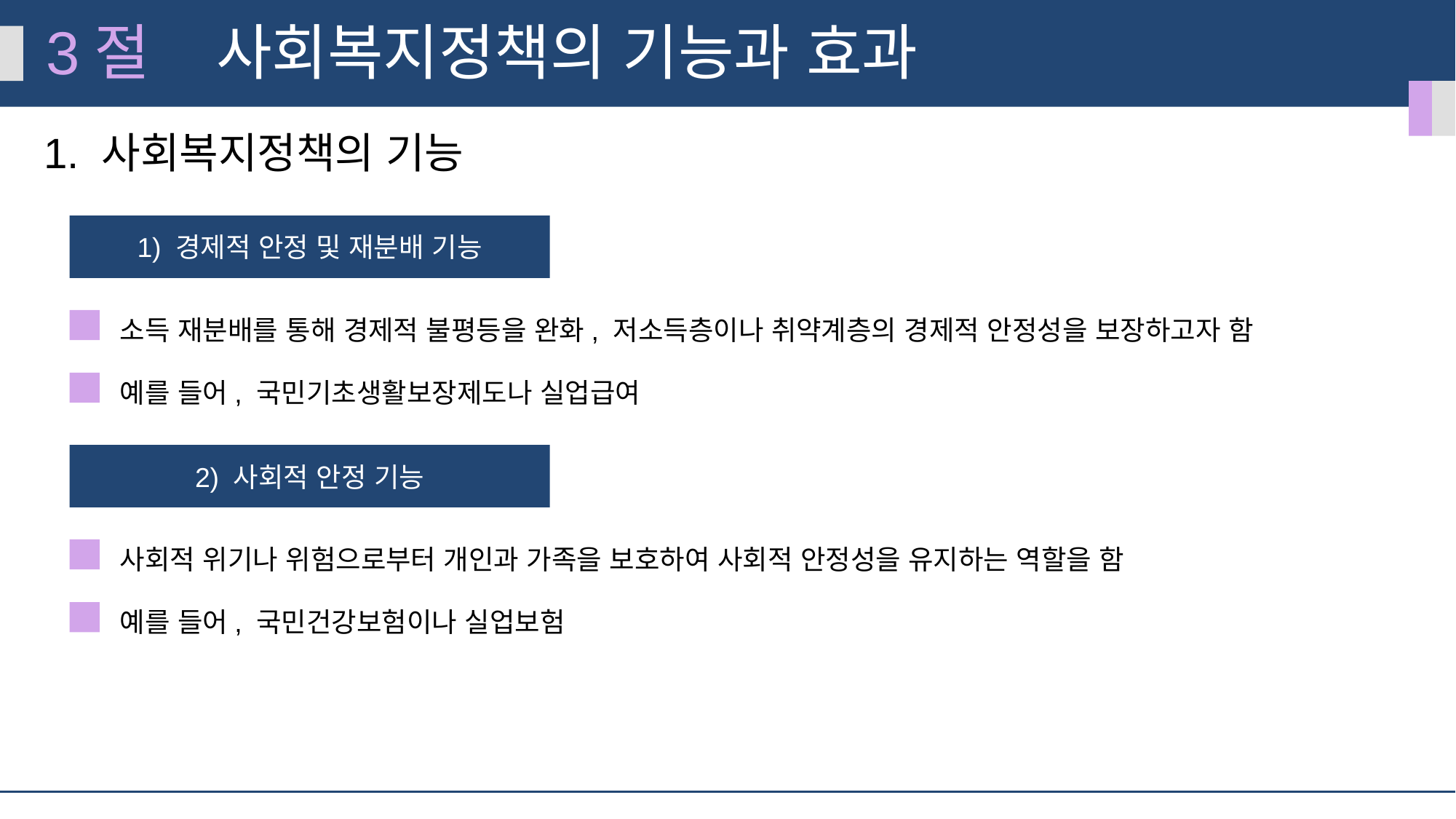

3절
사회복지정책의 기능과 효과
1. 사회복지정책의 기능
1) 경제적 안정 및 재분배 기능
소득 재분배를 통해 경제적 불평등을 완화, 저소득층이나 취약계층의 경제적 안정성을 보장하고자 함

예를 들어, 국민기초생활보장제도나 실업급여

2) 사회적 안정 기능
사회적 위기나 위험으로부터 개인과 가족을 보호하여 사회적 안정성을 유지하는 역할을 함

예를 들어, 국민건강보험이나 실업보험